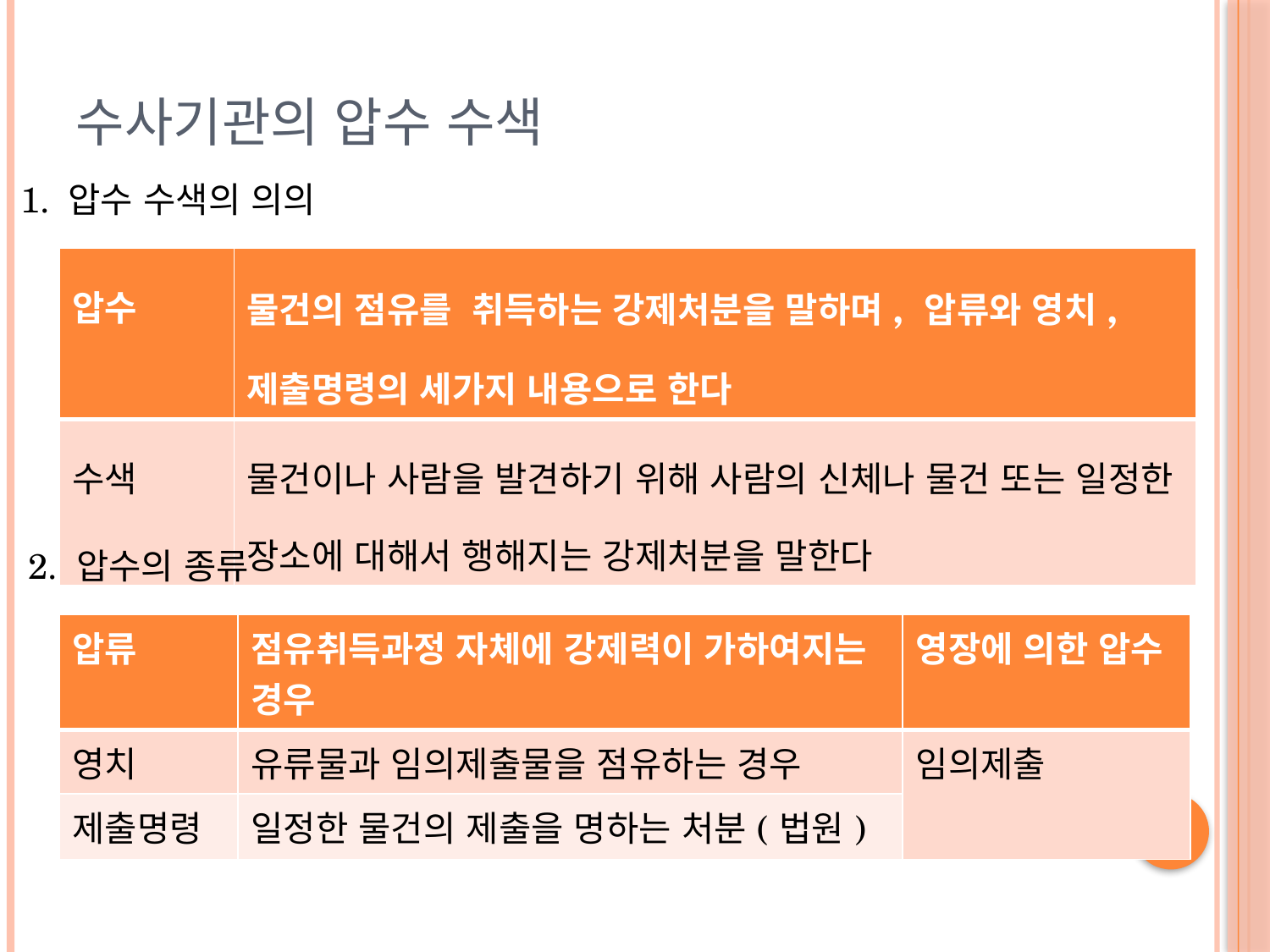

# 수사기관의 압수 수색
1. 압수 수색의 의의
| 압수 | 물건의 점유를 취득하는 강제처분을 말하며, 압류와 영치, 제출명령의 세가지 내용으로 한다 |
| --- | --- |
| 수색 | 물건이나 사람을 발견하기 위해 사람의 신체나 물건 또는 일정한 장소에 대해서 행해지는 강제처분을 말한다 |
2. 압수의 종류
| 압류 | 점유취득과정 자체에 강제력이 가하여지는 경우 | 영장에 의한 압수 |
| --- | --- | --- |
| 영치 | 유류물과 임의제출물을 점유하는 경우 | 임의제출 |
| 제출명령 | 일정한 물건의 제출을 명하는 처분(법원) |  |